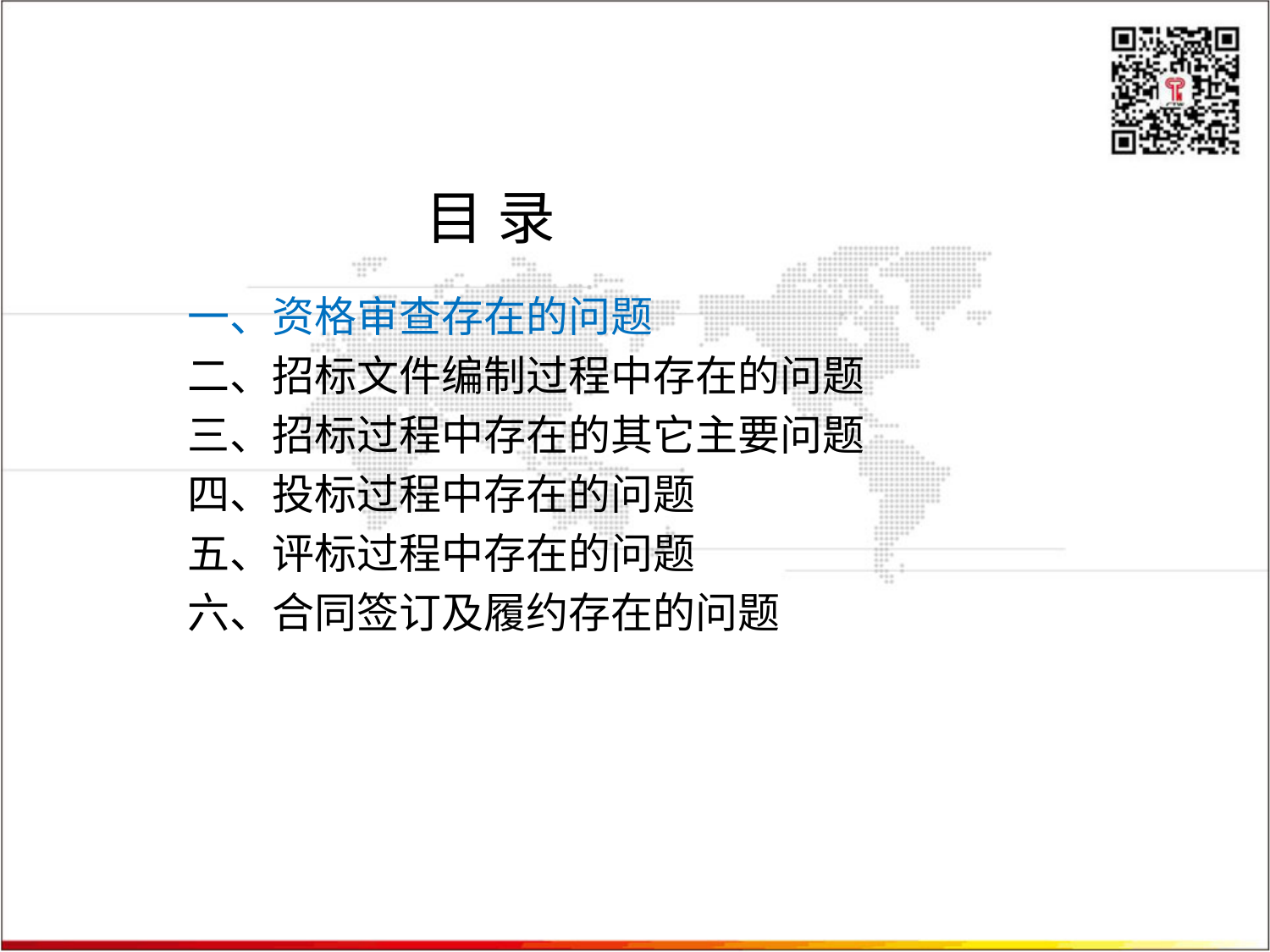

# 目 录

一、资格审查存在的问题
二、招标文件编制过程中存在的问题
三、招标过程中存在的其它主要问题
四、投标过程中存在的问题
五、评标过程中存在的问题
六、合同签订及履约存在的问题